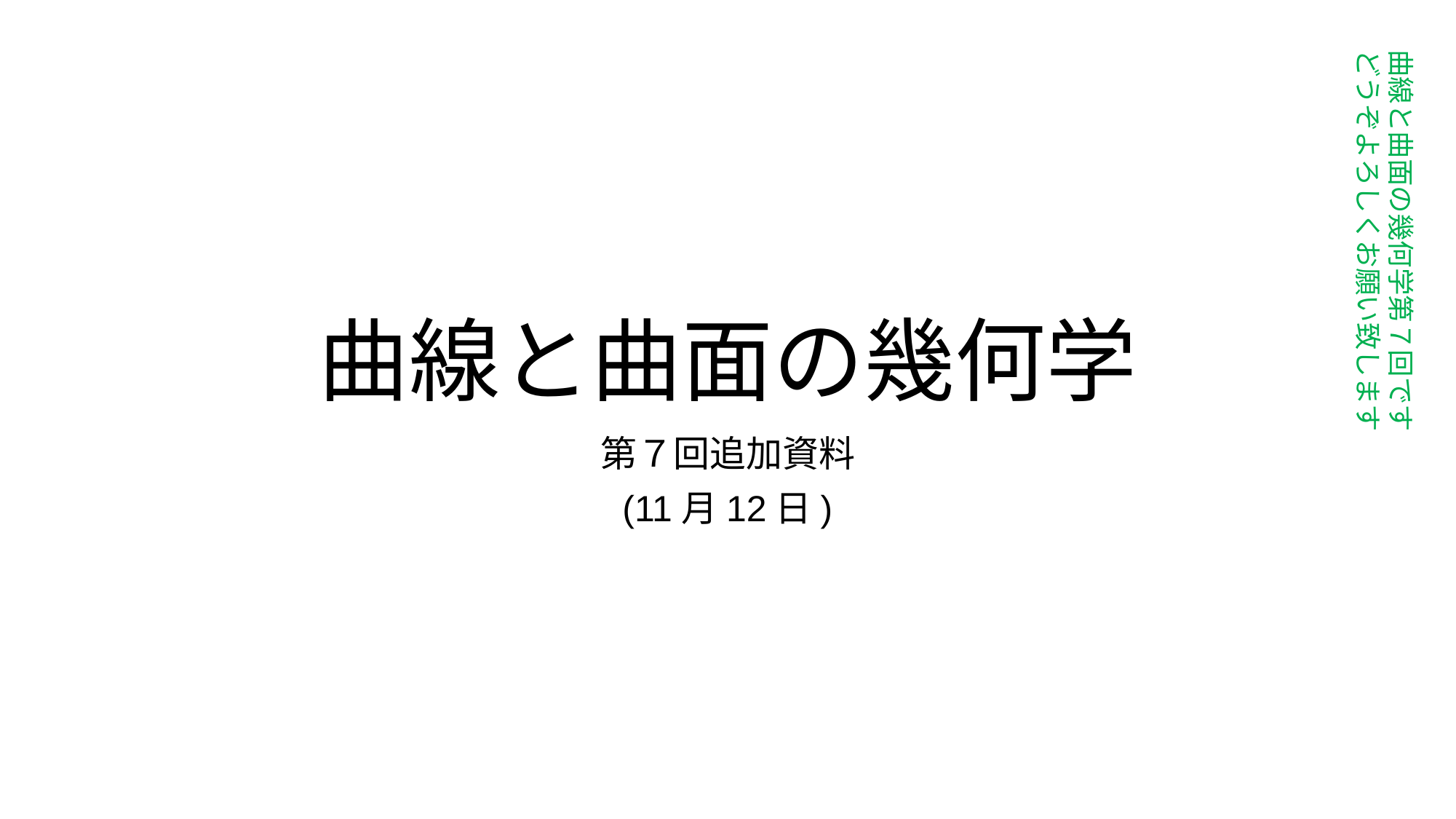

曲線と曲面の幾何学第７回です
どうぞよろしくお願い致します
# 曲線と曲面の幾何学
第７回追加資料
(11月12日)